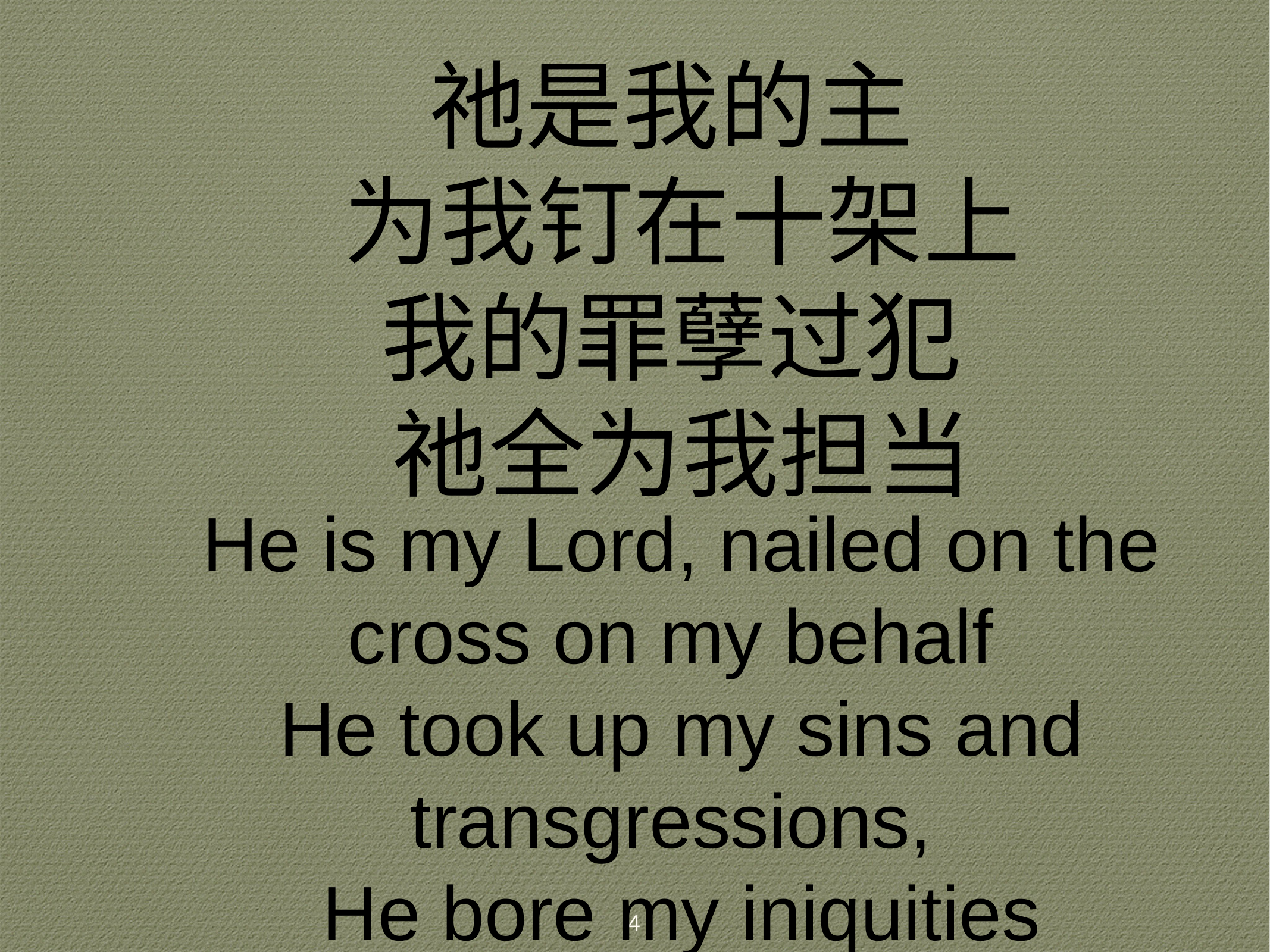

# 祂是我的主
为我钉在十架上
我的罪孽过犯
祂全为我担当
He is my Lord, nailed on the cross on my behalf
He took up my sins and transgressions,
He bore my iniquities
4